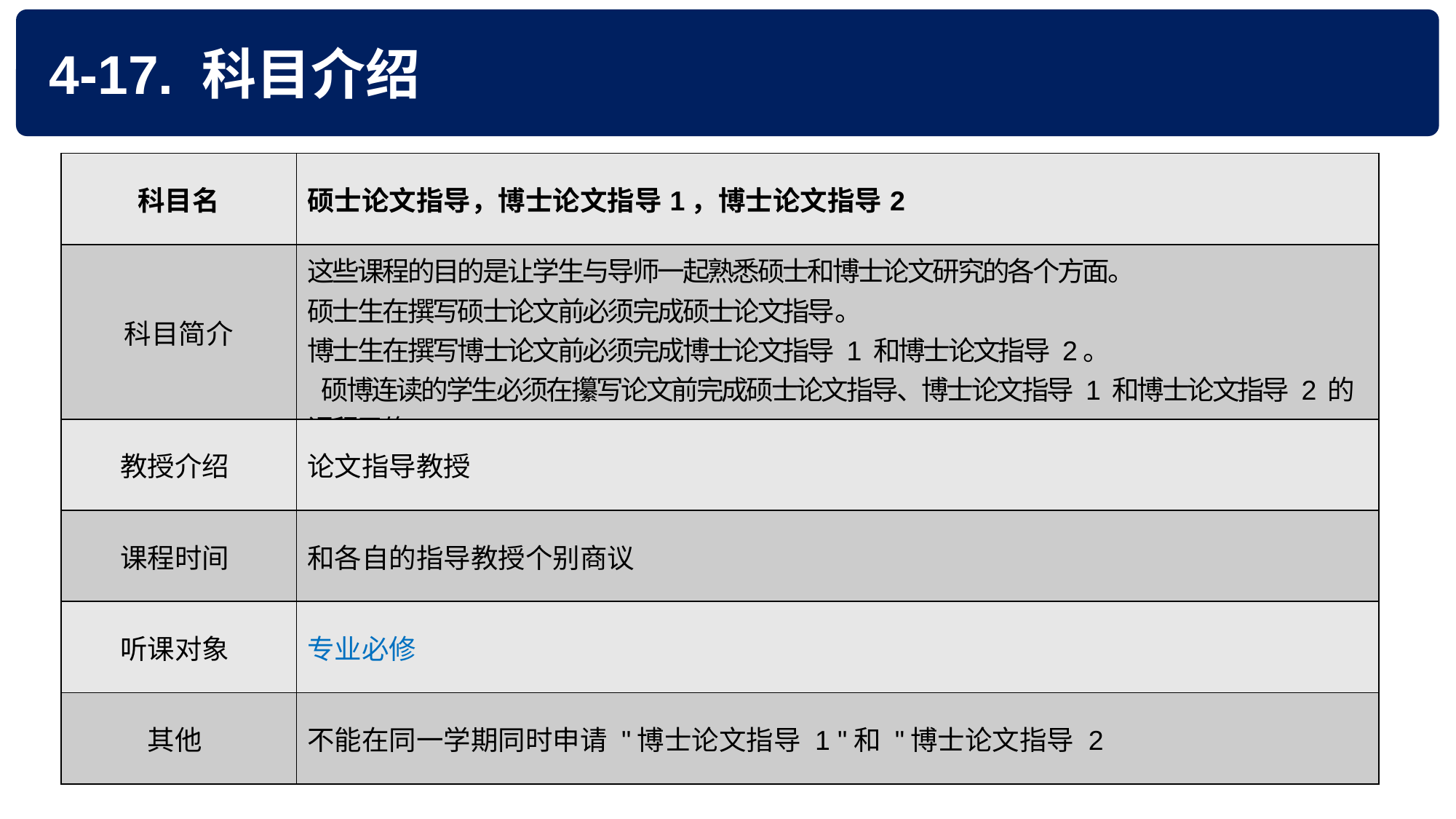

4-17. 科目介绍
| 科目名 | 硕士论文指导，博士论文指导1，博士论文指导2 |
| --- | --- |
| 科目简介 | 这些课程的目的是让学生与导师一起熟悉硕士和博士论文研究的各个方面。 硕士生在撰写硕士论文前必须完成硕士论文指导。 博士生在撰写博士论文前必须完成博士论文指导 1 和博士论文指导 2。 硕博连读的学生必须在攥写论文前完成硕士论文指导、博士论文指导 1 和博士论文指导 2 的课程已修。 |
| 教授介绍 | 论文指导教授 |
| 课程时间 | 和各自的指导教授个别商议 |
| 听课对象 | 专业必修 |
| 其他 | 不能在同一学期同时申请 "博士论文指导 1 "和 "博士论文指导 2 |